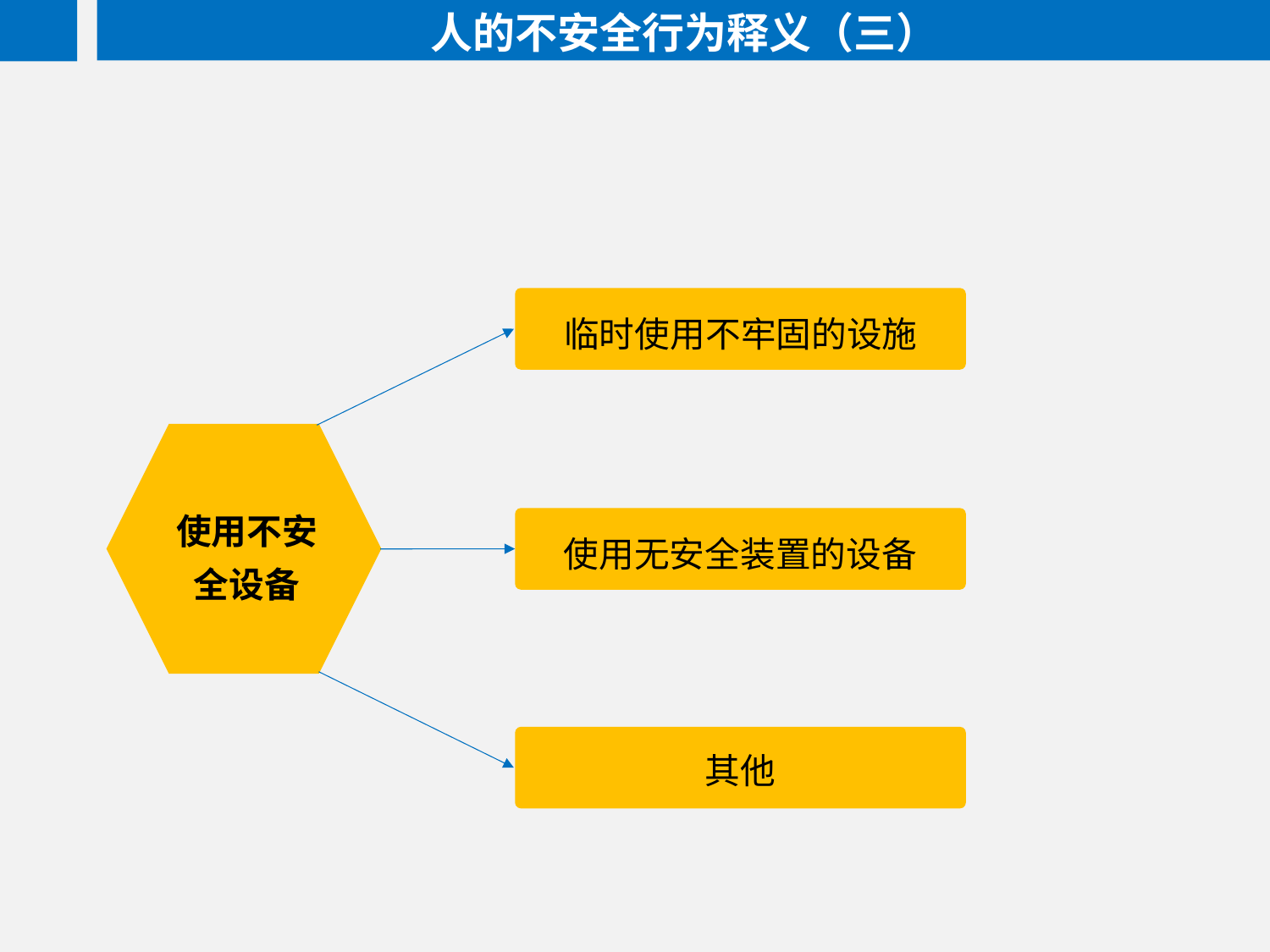

人的不安全行为释义（三）

临时使用不牢固的设施

使用不安全设备

使用无安全装置的设备

其他